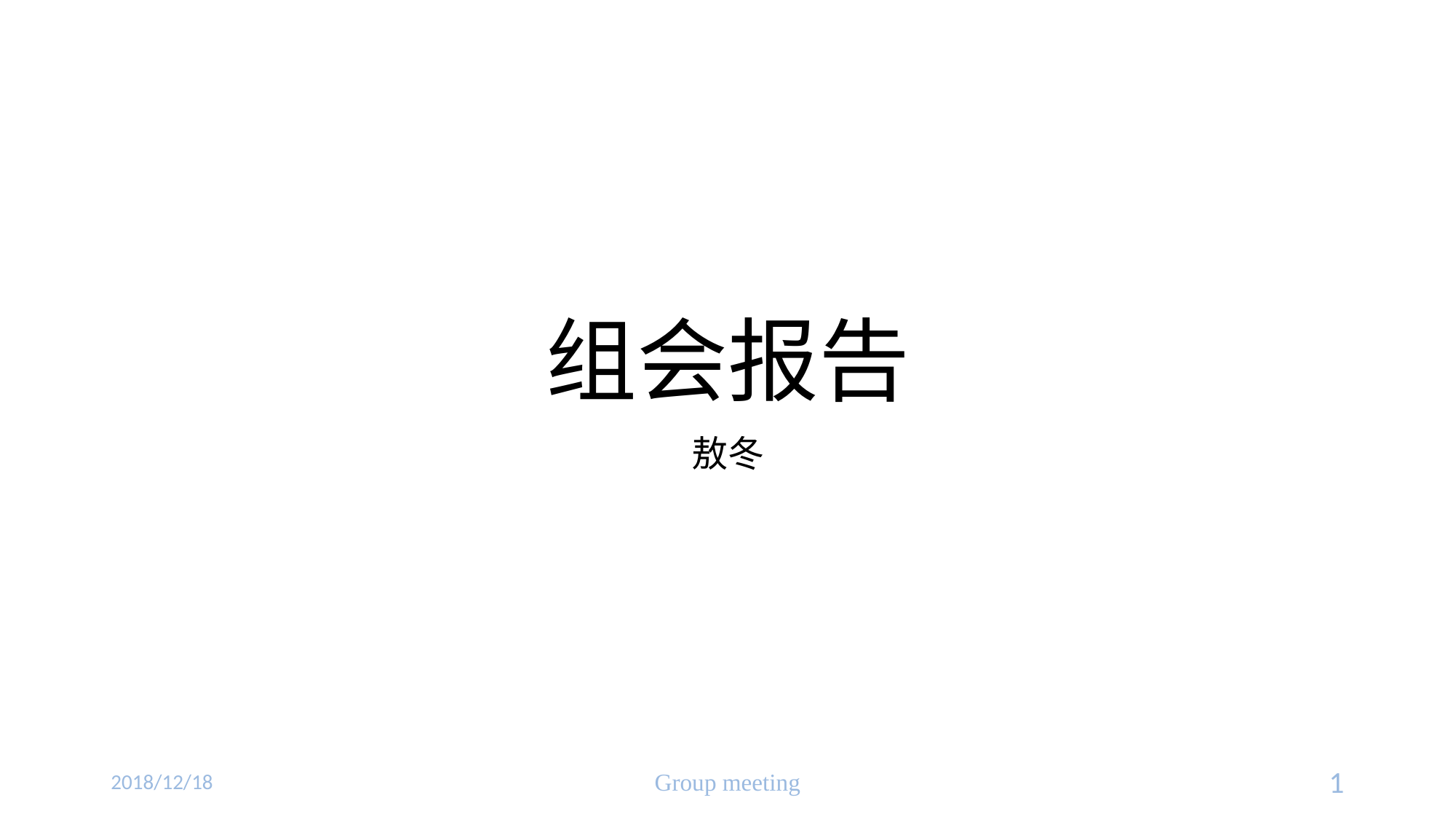

# 组会报告
敖冬
2018/12/18
Group meeting
1